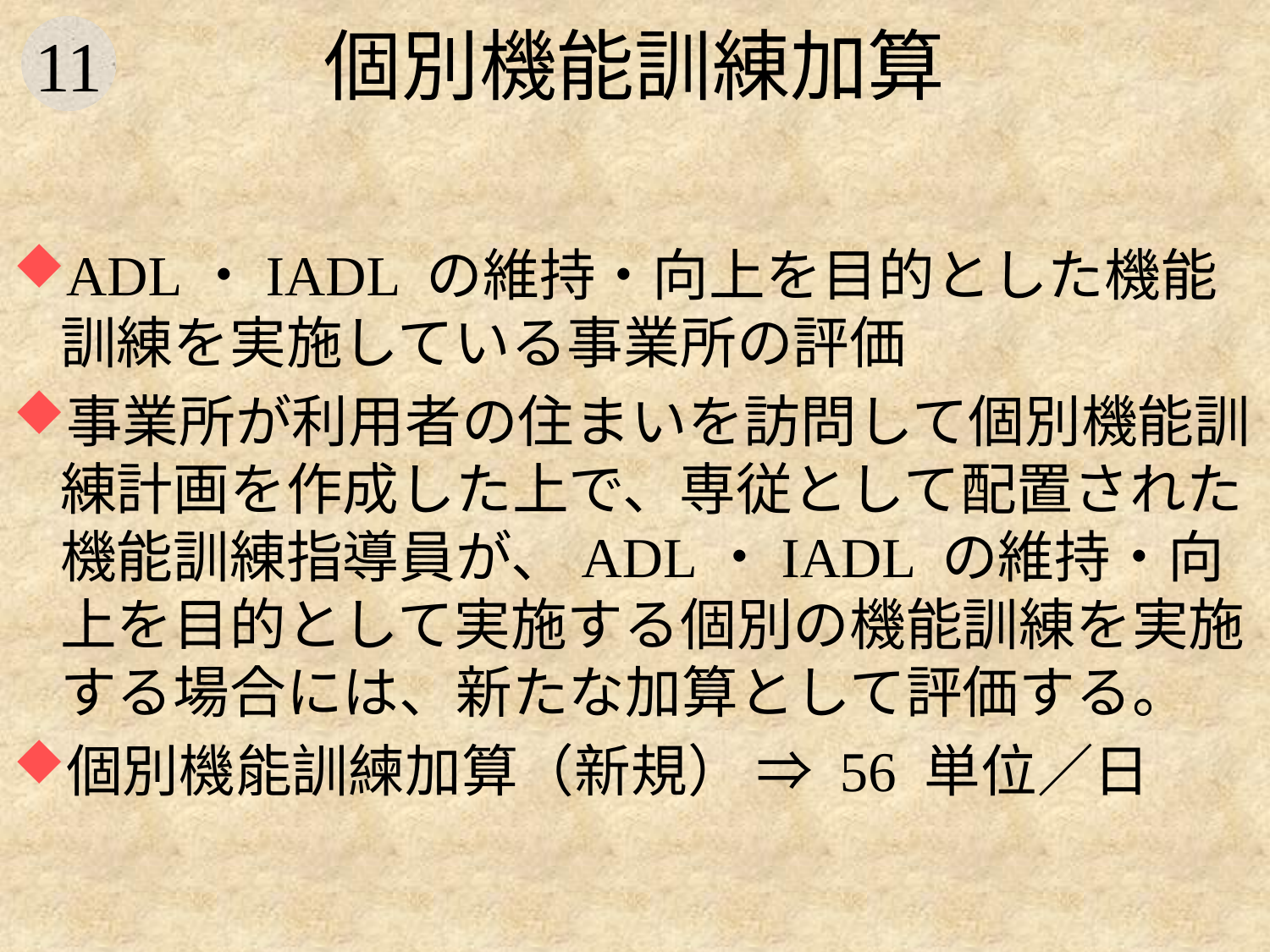

# 個別機能訓練加算
ADL・IADL の維持・向上を目的とした機能訓練を実施している事業所の評価
事業所が利用者の住まいを訪問して個別機能訓練計画を作成した上で、専従として配置された機能訓練指導員が、ADL・IADL の維持・向上を目的として実施する個別の機能訓練を実施する場合には、新たな加算として評価する。
個別機能訓練加算（新規） ⇒ 56 単位／日